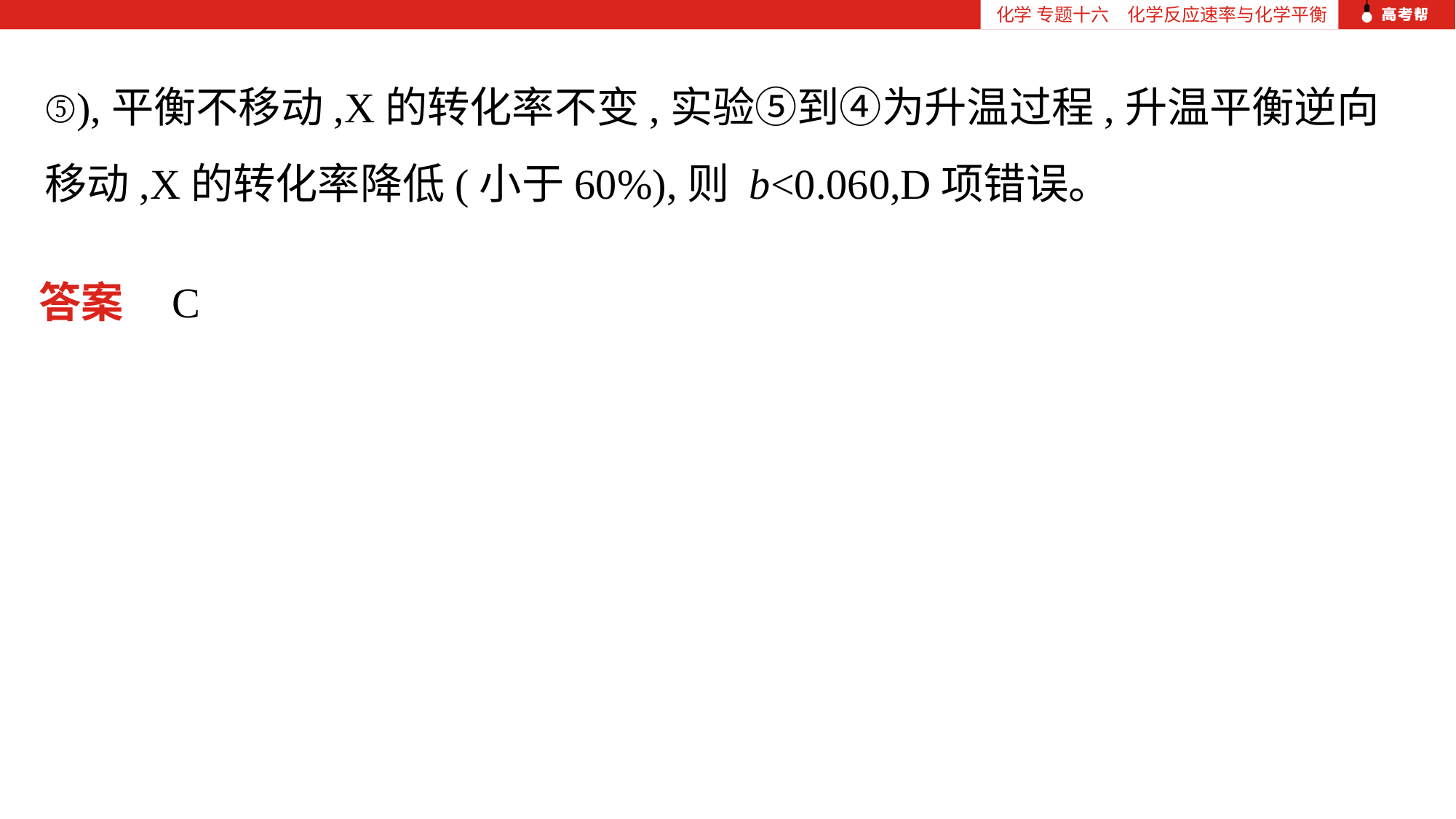

化学 专题十六　化学反应速率与化学平衡

⑤),平衡不移动,X的转化率不变,实验⑤到④为升温过程,升温平衡逆向移动,X的转化率降低(小于60%),则 b<0.060,D项错误。
答案    C